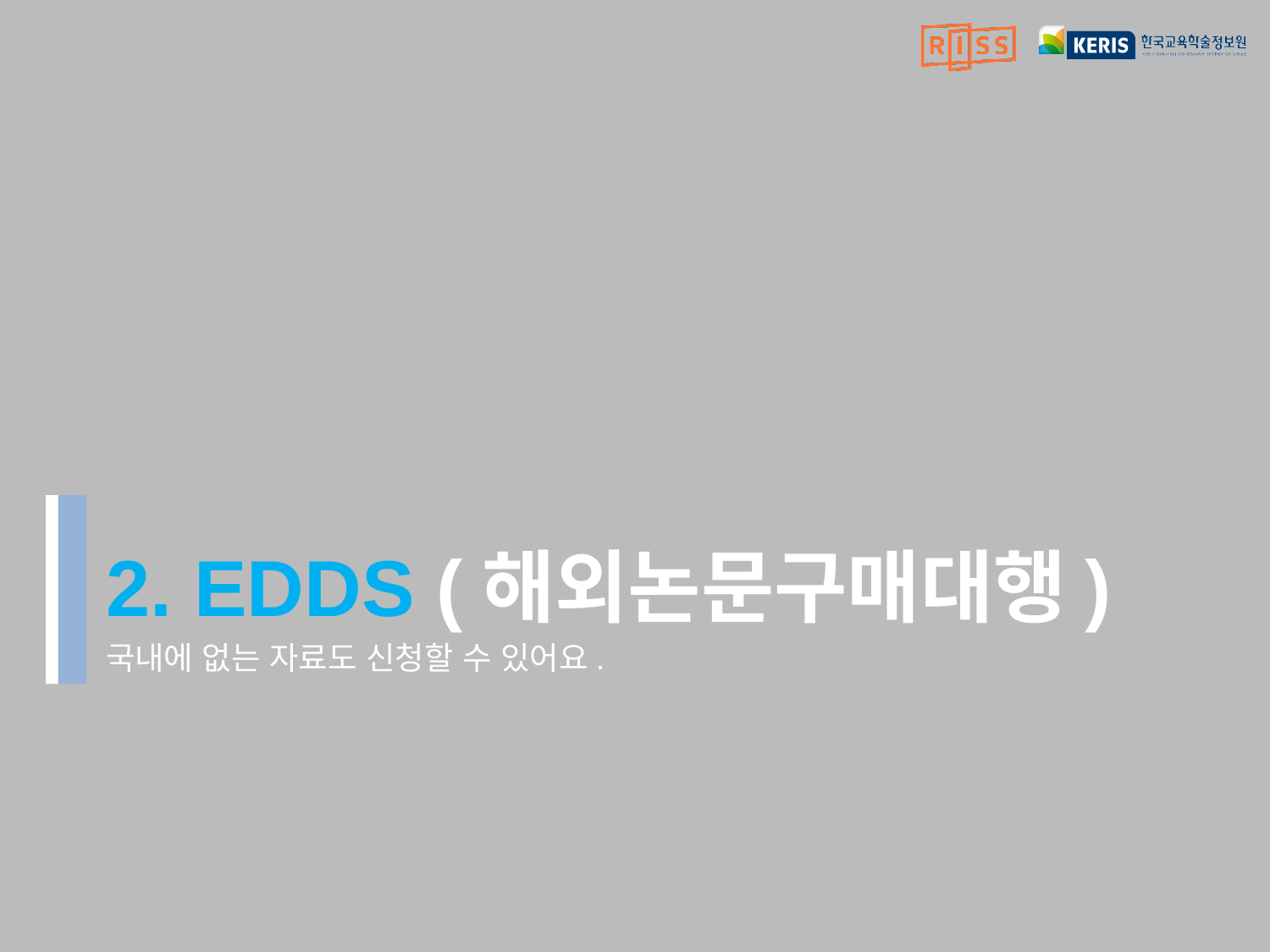

# 2. EDDS (해외논문구매대행)
국내에 없는 자료도 신청할 수 있어요.